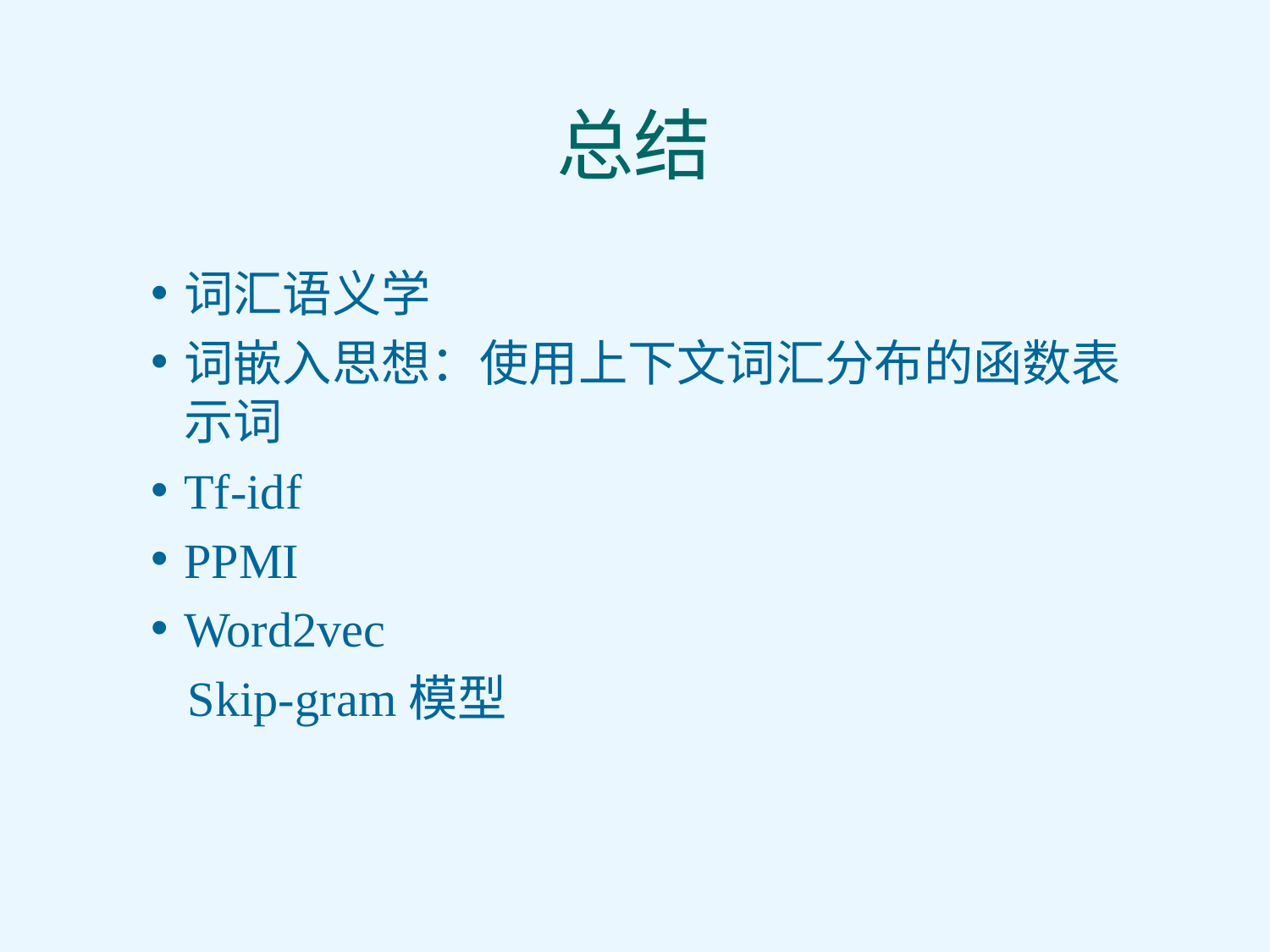

# 总结
词汇语义学
词嵌入思想：使用上下文词汇分布的函数表示词
Tf-idf
PPMI
Word2vec
   Skip-gram模型